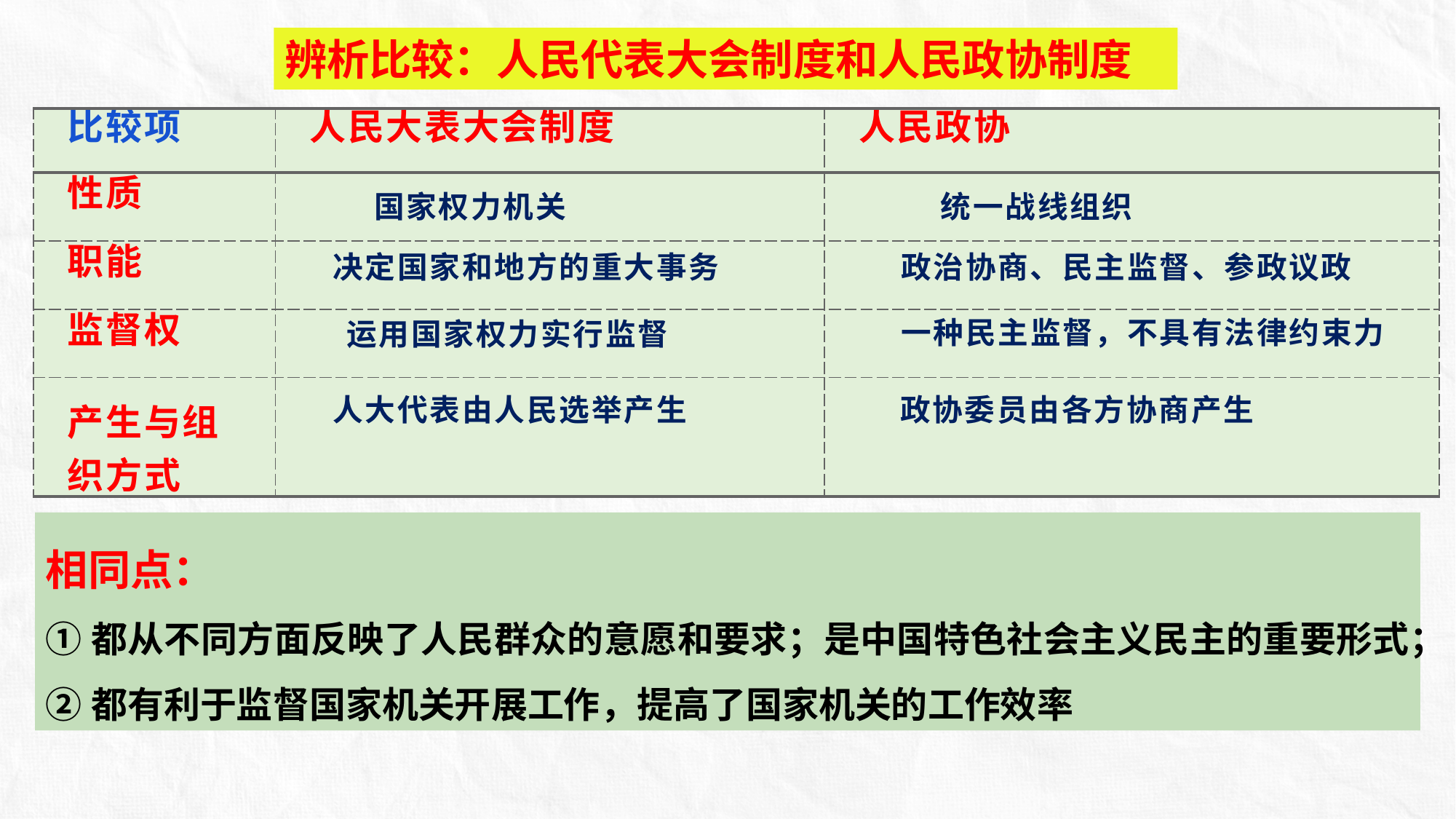

辨析比较：人民代表大会制度和人民政协制度
| 比较项 | 人民大表大会制度 | 人民政协 |
| --- | --- | --- |
| 性质 |  |  |
| 职能 |  |  |
| 监督权 |  |  |
| 产生与组织方式 |  |  |
国家权力机关
统一战线组织
决定国家和地方的重大事务
政治协商、民主监督、参政议政
一种民主监督，不具有法律约束力
运用国家权力实行监督
人大代表由人民选举产生
政协委员由各方协商产生
相同点：
①都从不同方面反映了人民群众的意愿和要求；是中国特色社会主义民主的重要形式；
②都有利于监督国家机关开展工作，提高了国家机关的工作效率